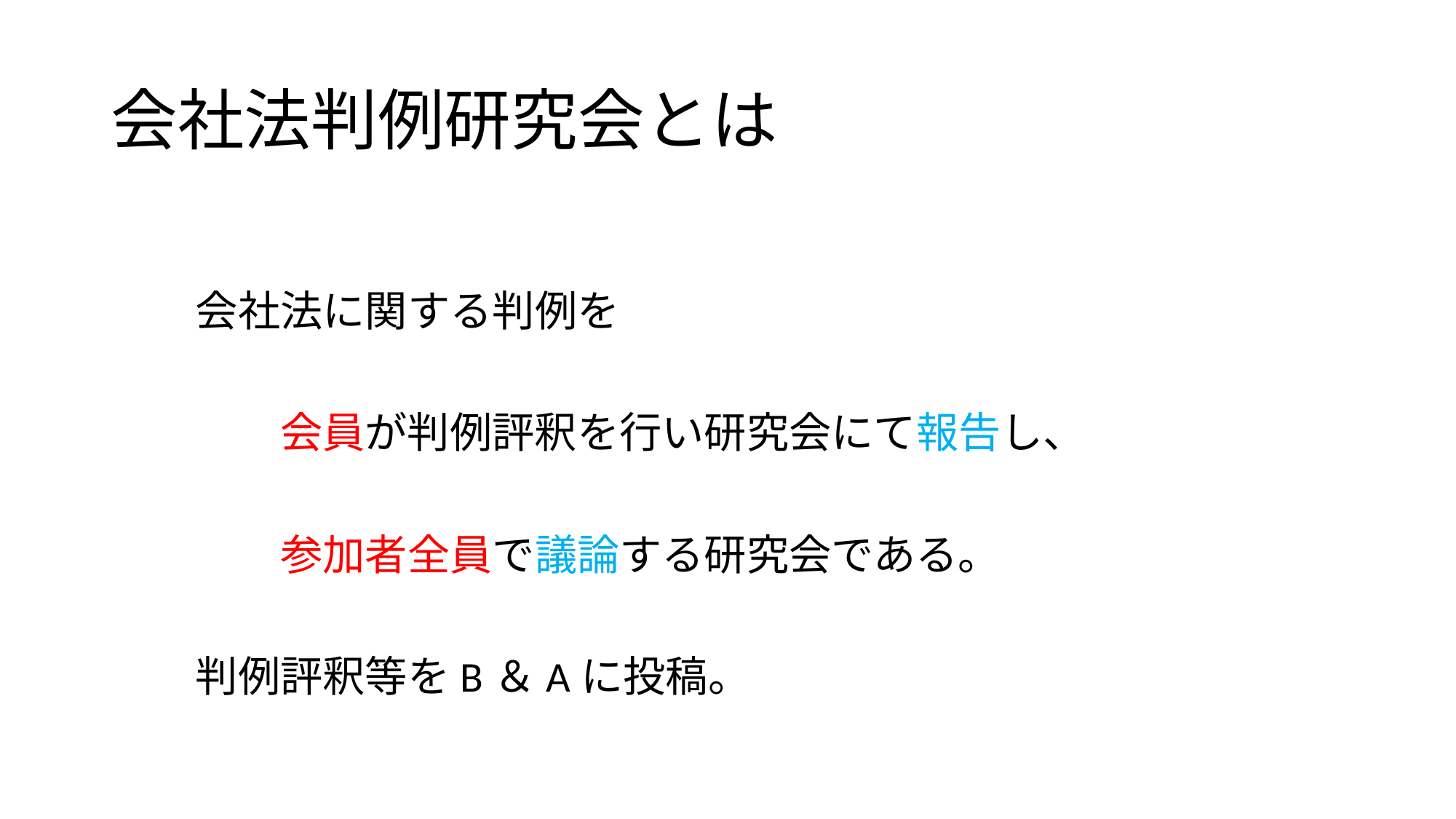

# 会社法判例研究会とは

　　会社法に関する判例を

　　　　会員が判例評釈を行い研究会にて報告し、

　　　　参加者全員で議論する研究会である。

　　判例評釈等をB＆Aに投稿。